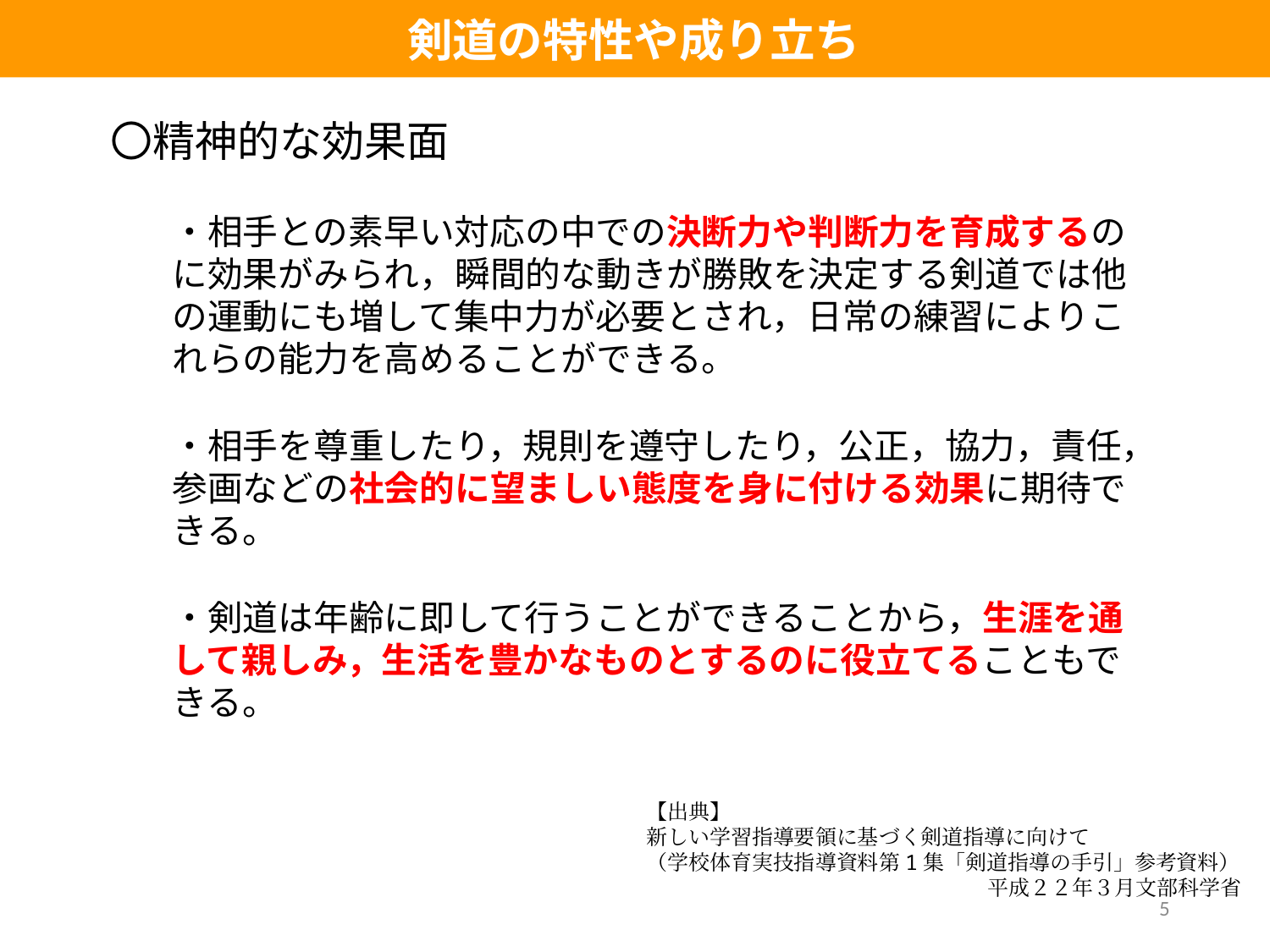

剣道の特性や成り立ち
〇精神的な効果面
・相手との素早い対応の中での決断力や判断力を育成するのに効果がみられ，瞬間的な動きが勝敗を決定する剣道では他の運動にも増して集中力が必要とされ，日常の練習によりこれらの能力を高めることができる。
・相手を尊重したり，規則を遵守したり，公正，協力，責任，参画などの社会的に望ましい態度を身に付ける効果に期待できる。
・剣道は年齢に即して行うことができることから，生涯を通して親しみ，生活を豊かなものとするのに役立てることもできる。
【出典】
新しい学習指導要領に基づく剣道指導に向けて
（学校体育実技指導資料第1集「剣道指導の手引」参考資料）
平成２２年３月文部科学省
5